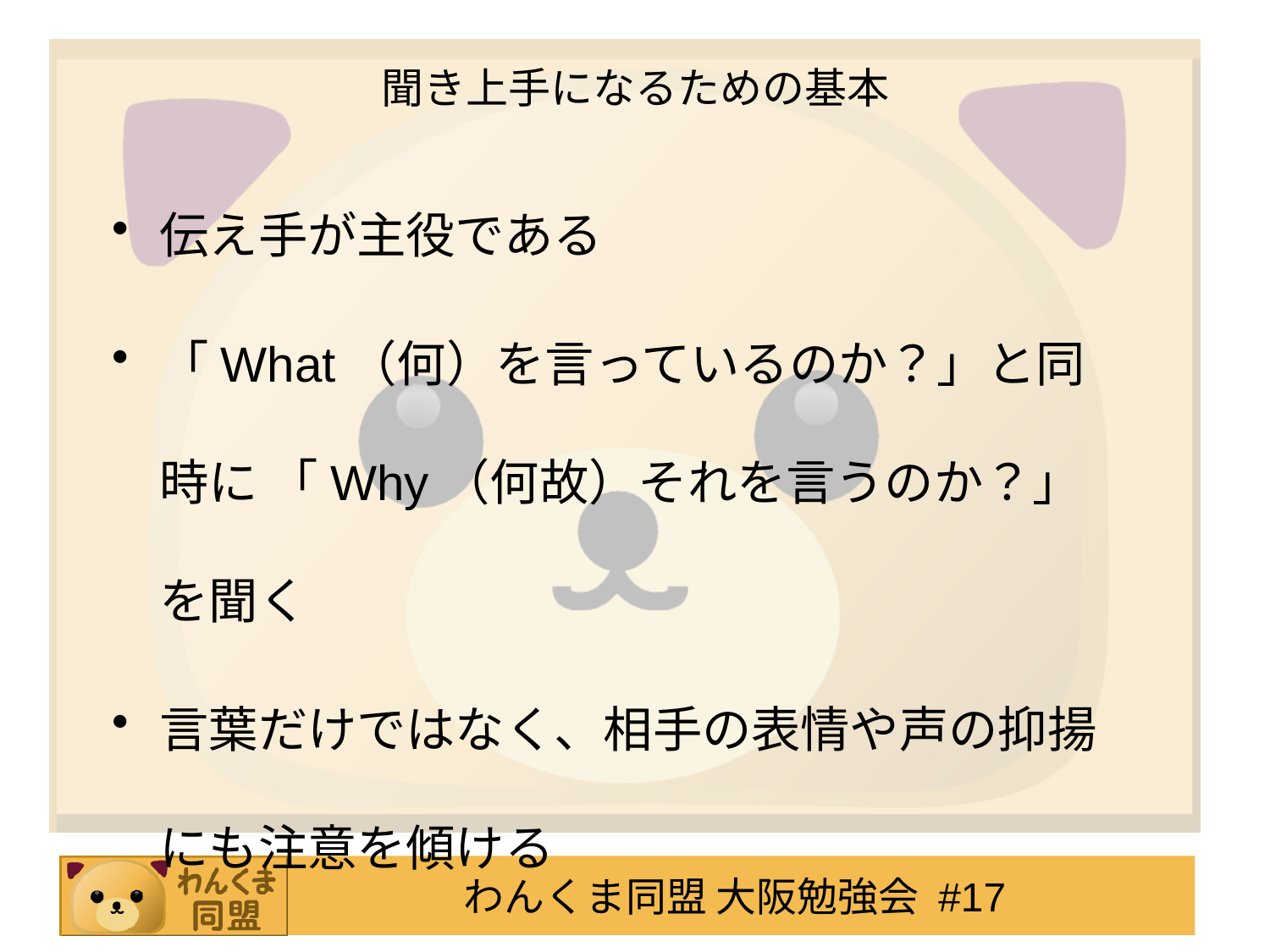

# 聞き上手になるための基本
伝え手が主役である
「What（何）を言っているのか？」と同時に 「Why（何故）それを言うのか？」を聞く
言葉だけではなく、相手の表情や声の抑揚にも注意を傾ける